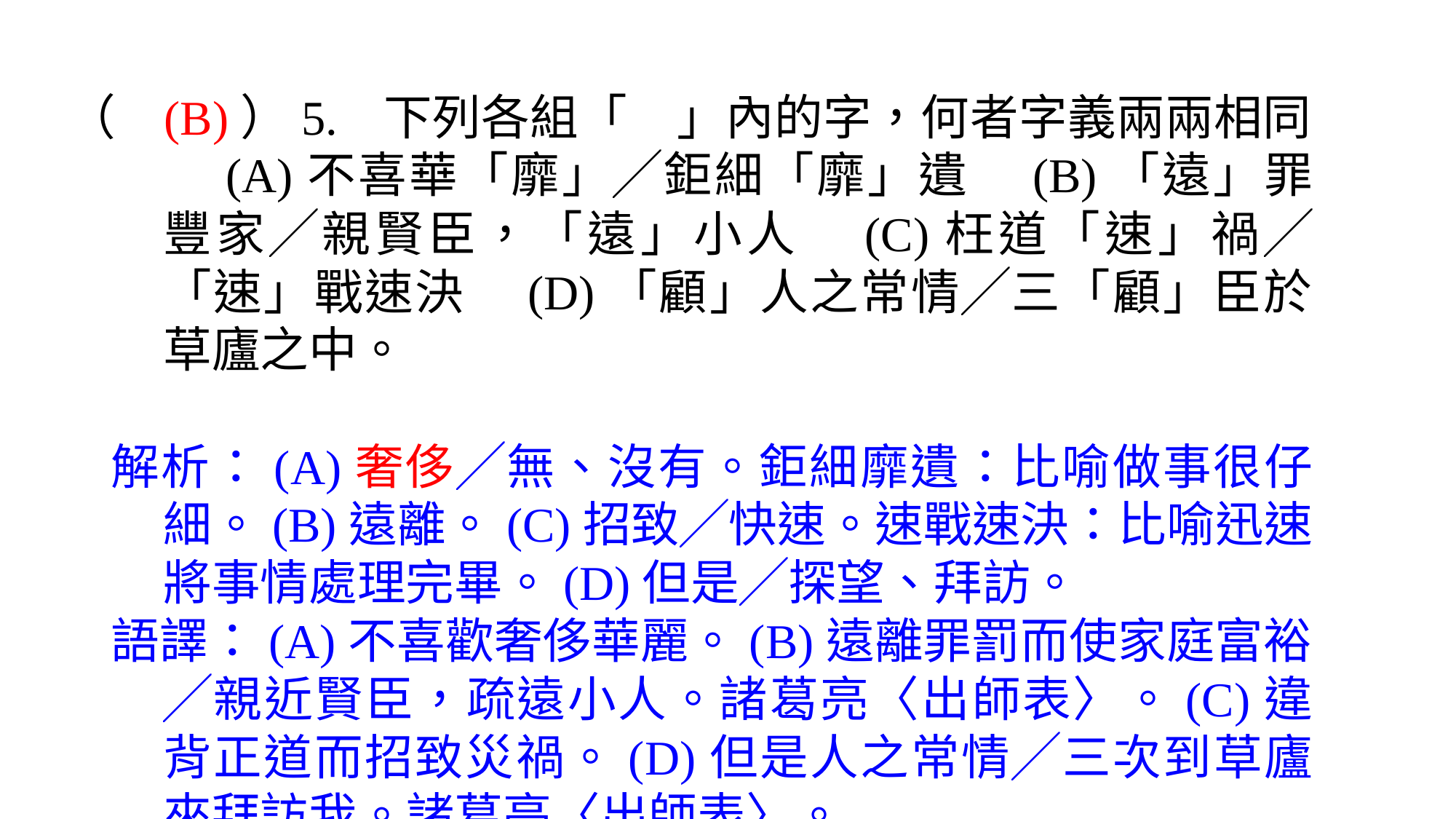

（	(B)）5.	下列各組「　」內的字，何者字義兩兩相同　(A)不喜華「靡」╱鉅細「靡」遺　(B)「遠」罪豐家╱親賢臣，「遠」小人　(C)枉道「速」禍╱「速」戰速決　(D)「顧」人之常情╱三「顧」臣於草廬之中。

解析：(A)奢侈╱無、沒有。鉅細靡遺：比喻做事很仔細。(B)遠離。(C)招致╱快速。速戰速決：比喻迅速將事情處理完畢。(D)但是╱探望、拜訪。
語譯：(A)不喜歡奢侈華麗。(B)遠離罪罰而使家庭富裕╱親近賢臣，疏遠小人。諸葛亮〈出師表〉。(C)違背正道而招致災禍。(D)但是人之常情╱三次到草廬來拜訪我。諸葛亮〈出師表〉。